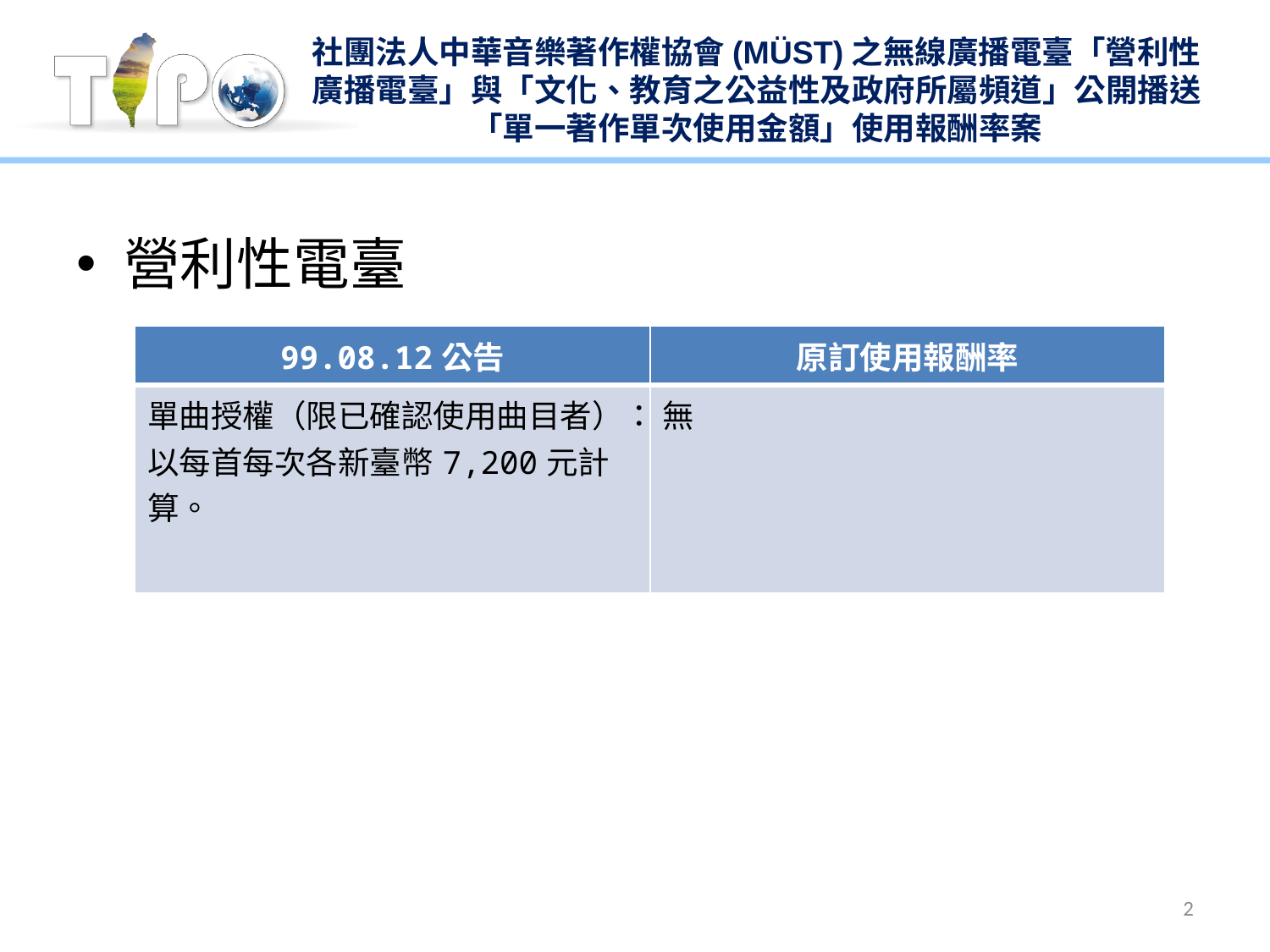

# 社團法人中華音樂著作權協會(MÜST)之無線廣播電臺「營利性廣播電臺」與「文化、教育之公益性及政府所屬頻道」公開播送「單一著作單次使用金額」使用報酬率案
營利性電臺

| 99.08.12公告 | 原訂使用報酬率 |
| --- | --- |
| 單曲授權（限已確認使用曲目者）：以每首每次各新臺幣7,200元計算。 | 無 |
2